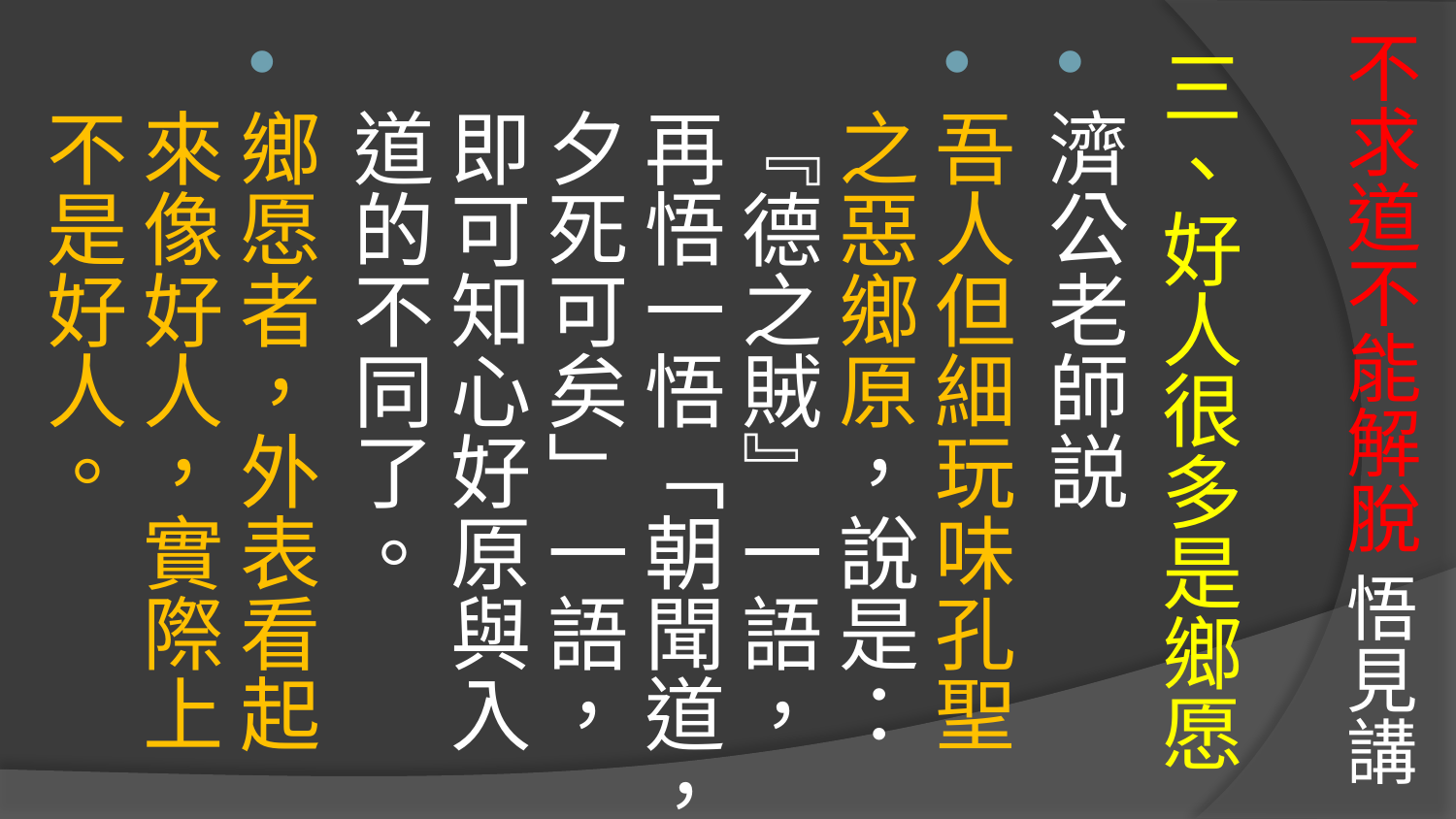

# 不求道不能解脫 悟見講
三、好人很多是鄉愿
濟公老師説
吾人但細玩味孔聖之惡鄉原，說是：『德之賊』一語，再悟一悟「朝聞道，夕死可矣」一語，即可知心好原與入道的不同了。
鄉愿者，外表看起來像好人，實際上不是好人。